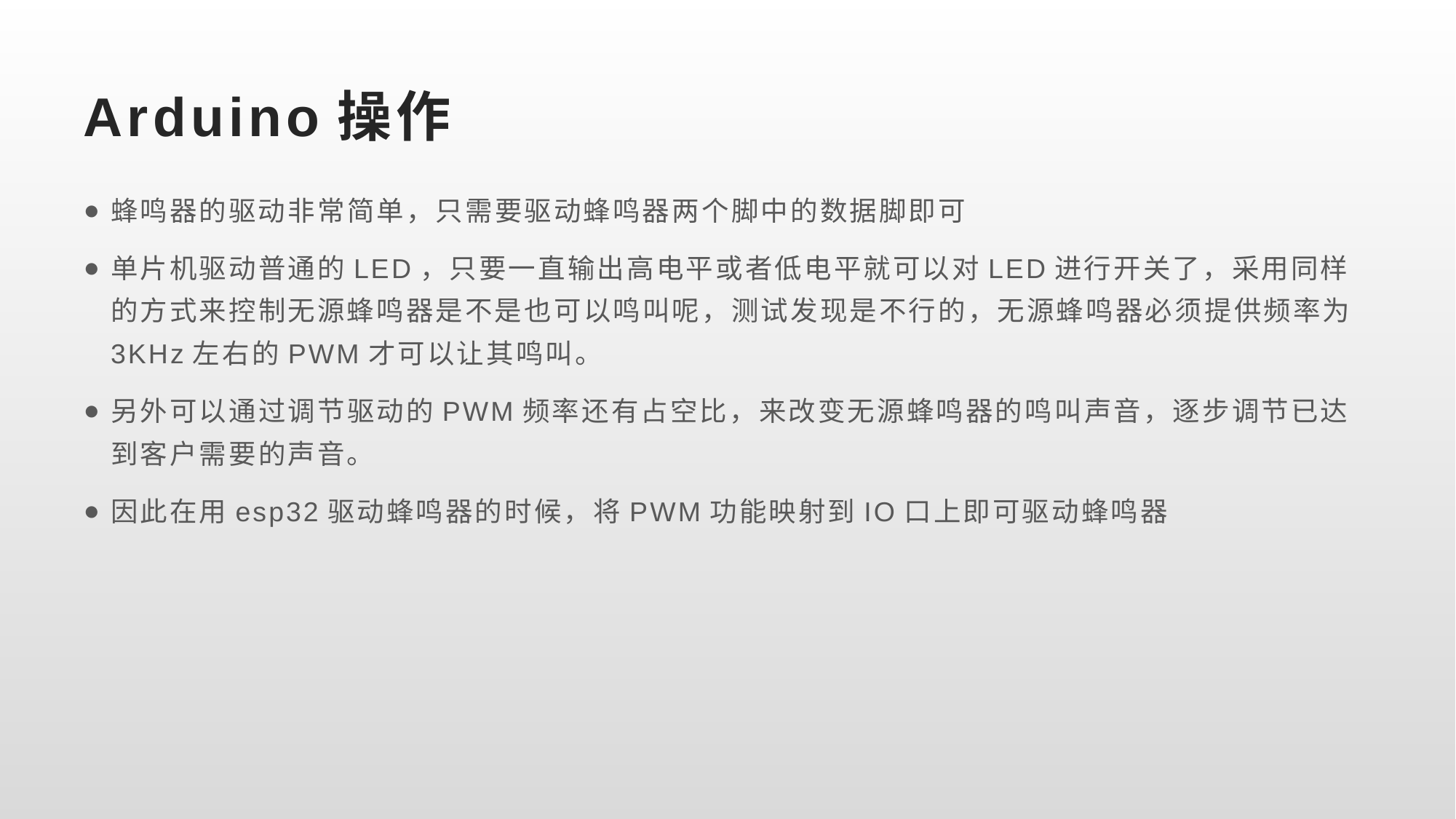

# Arduino操作
蜂鸣器的驱动非常简单，只需要驱动蜂鸣器两个脚中的数据脚即可
单片机驱动普通的LED，只要一直输出高电平或者低电平就可以对LED进行开关了，采用同样的方式来控制无源蜂鸣器是不是也可以鸣叫呢，测试发现是不行的，无源蜂鸣器必须提供频率为3KHz左右的PWM才可以让其鸣叫。
另外可以通过调节驱动的PWM频率还有占空比，来改变无源蜂鸣器的鸣叫声音，逐步调节已达到客户需要的声音。
因此在用esp32驱动蜂鸣器的时候，将PWM功能映射到IO口上即可驱动蜂鸣器